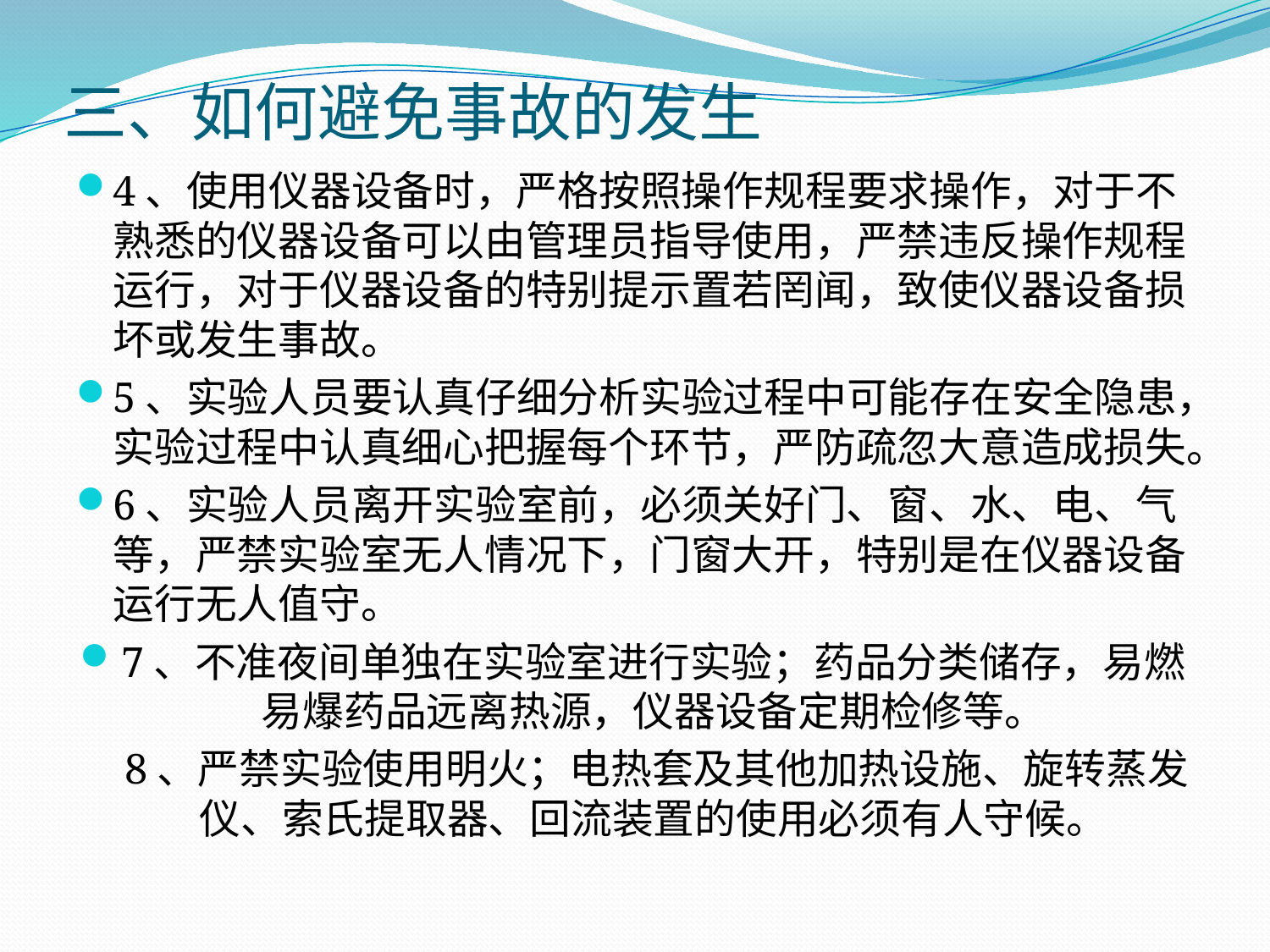

# 三、如何避免事故的发生
4、使用仪器设备时，严格按照操作规程要求操作，对于不熟悉的仪器设备可以由管理员指导使用，严禁违反操作规程运行，对于仪器设备的特别提示置若罔闻，致使仪器设备损坏或发生事故。
5、实验人员要认真仔细分析实验过程中可能存在安全隐患，实验过程中认真细心把握每个环节，严防疏忽大意造成损失。
6、实验人员离开实验室前，必须关好门、窗、水、电、气等，严禁实验室无人情况下，门窗大开，特别是在仪器设备运行无人值守。
7、不准夜间单独在实验室进行实验；药品分类储存，易燃易爆药品远离热源，仪器设备定期检修等。
    8、严禁实验使用明火；电热套及其他加热设施、旋转蒸发仪、索氏提取器、回流装置的使用必须有人守候。